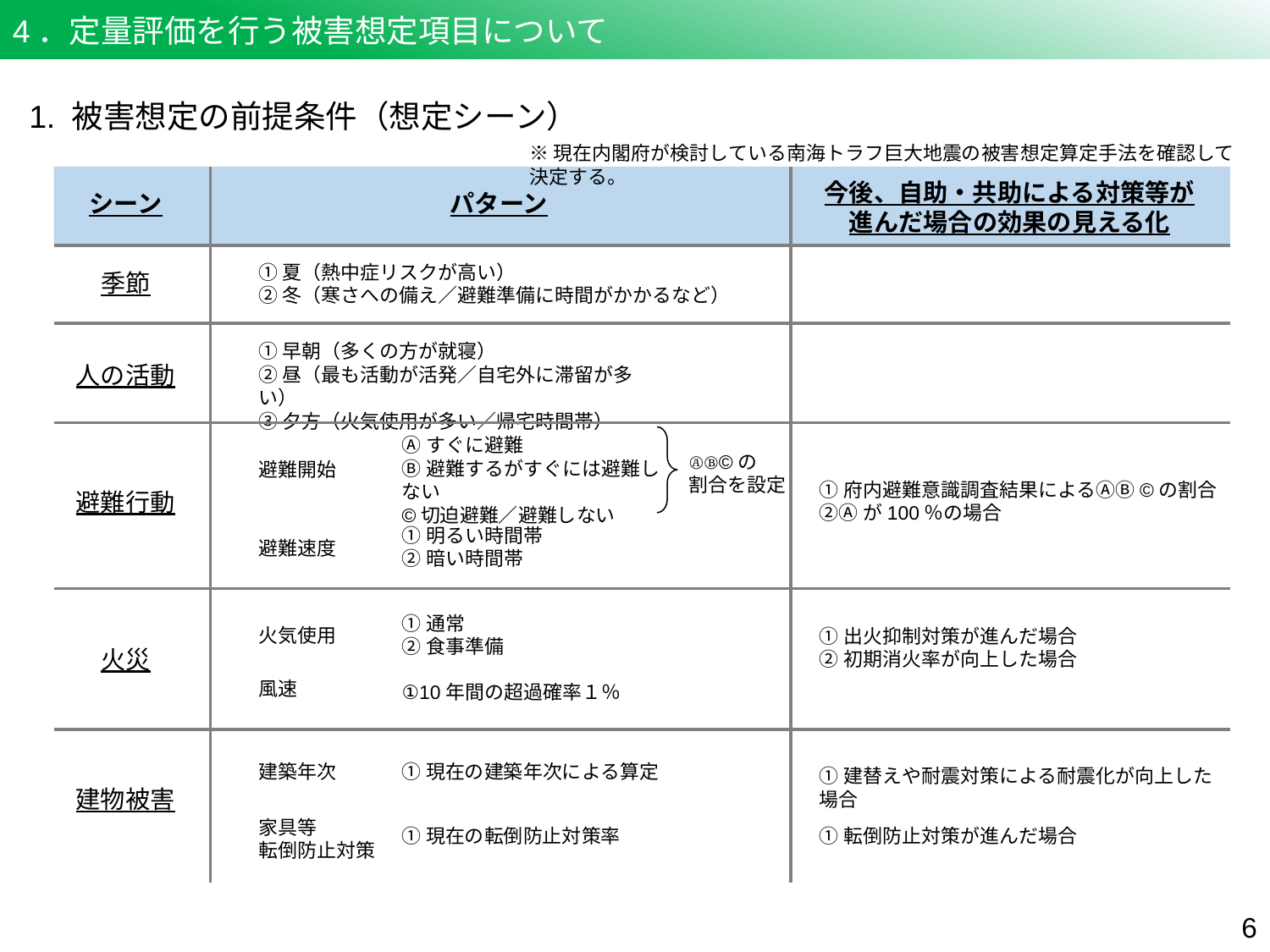

4．定量評価を行う被害想定項目について
1. 被害想定の前提条件（想定シーン）
※現在内閣府が検討している南海トラフ巨大地震の被害想定算定手法を確認して決定する。

今後、自助・共助による対策等が
進んだ場合の効果の見える化
シーン
パターン
①夏（熱中症リスクが高い）
②冬（寒さへの備え／避難準備に時間がかかるなど）
季節
①早朝（多くの方が就寝）
②昼（最も活動が活発／自宅外に滞留が多い）
③夕方（火気使用が多い／帰宅時間帯）
人の活動
Ⓐすぐに避難
Ⓑ避難するがすぐには避難しない
©切迫避難／避難しない

ⒶⒷ©の
割合を設定
避難開始
①府内避難意識調査結果によるⒶⒷ©の割合
②Ⓐが100％の場合
避難行動
①明るい時間帯
②暗い時間帯
避難速度
①通常
②食事準備
火気使用
①出火抑制対策が進んだ場合
②初期消火率が向上した場合
火災
風速
①10年間の超過確率１％
建築年次
①現在の建築年次による算定
①建替えや耐震対策による耐震化が向上した場合
建物被害
家具等
転倒防止対策
①現在の転倒防止対策率
①転倒防止対策が進んだ場合
6